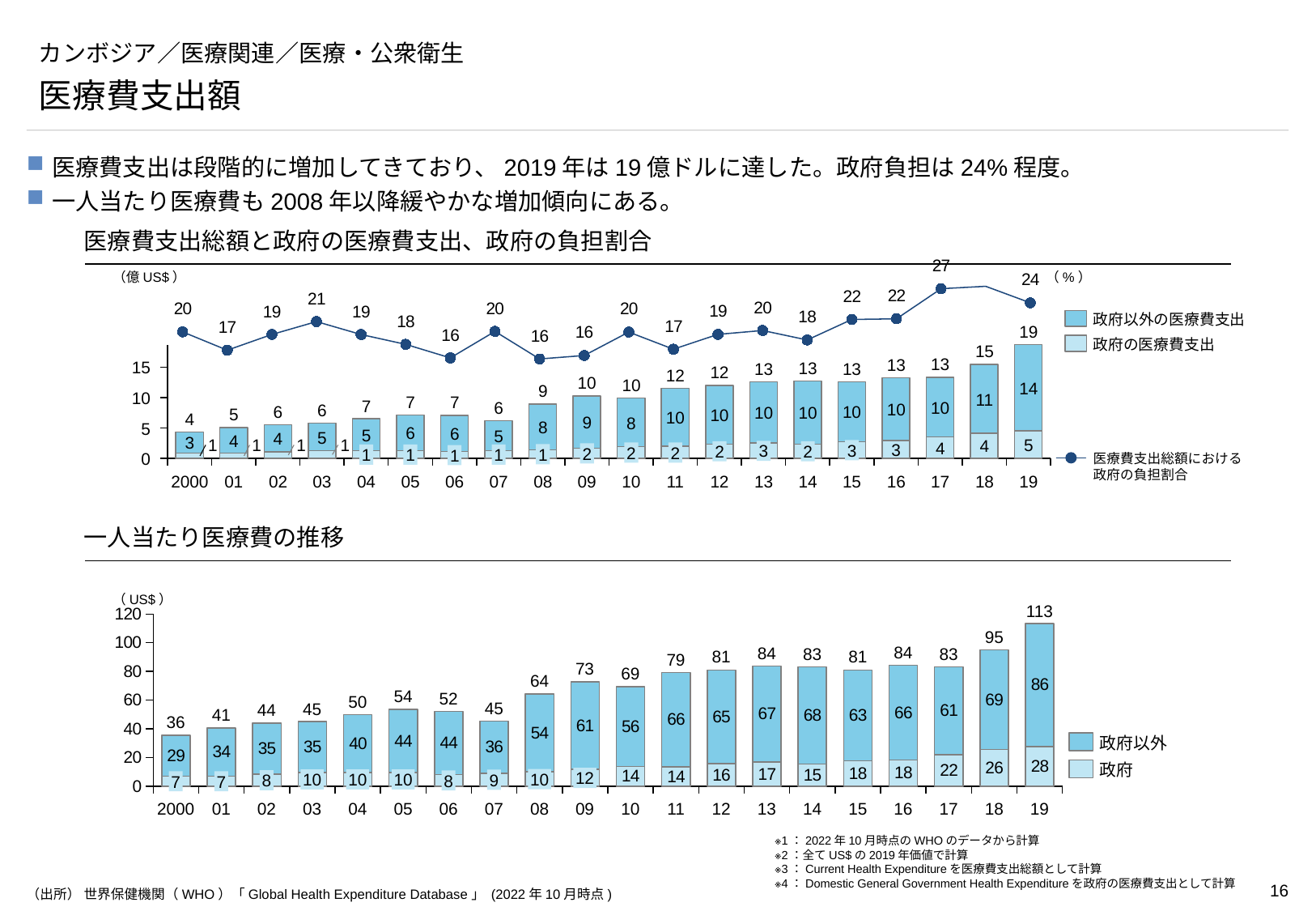

# カンボジア／医療関連／医療・公衆衛生
医療費支出額
医療費支出は段階的に増加してきており、2019年は19億ドルに達した。政府負担は24%程度。
一人当たり医療費も2008年以降緩やかな増加傾向にある。
医療費支出総額と政府の医療費支出、政府の負担割合

### Chart

| Category |  |
|---|---|
（億US$）
（%）
政府以外の医療費支出

19

### Chart

| Category |  |  |
|---|---|---|
政府の医療費支出

15
13
13
15
13
13
13
12
12
10
10
14
9
10
11
7
7
7
6
10
10
6
6
10
10
10
5
10
10
4
9
8
8
5
6
6
5
5
5
4
4
3
5
1
1
1
1
4
4
3
3
3
2
2
2
2
2
1
1
1
1
1
0
医療費支出総額における
政府の負担割合

2000
01
02
03
04
05
06
07
08
09
10
11
12
13
14
15
16
17
18
19
一人当たり医療費の推移
（US$）
113

### Chart

| Category |  |  |
|---|---|---|
95
84
84
83
83
81
81
79
73
69
64
54
52
50
45
45
44
41
36
政府以外

政府

12
10
10
10
10
9
8
8
7
7
2000
01
02
03
04
05
06
07
08
09
10
11
12
13
14
15
16
17
18
19
※1：2022年10月時点のWHOのデータから計算
※2：全てUS$の2019年価値で計算
※3：Current Health Expenditureを医療費支出総額として計算
※4：Domestic General Government Health Expenditureを政府の医療費支出として計算
（出所） 世界保健機関（WHO）「Global Health Expenditure Database」 (2022年10月時点)